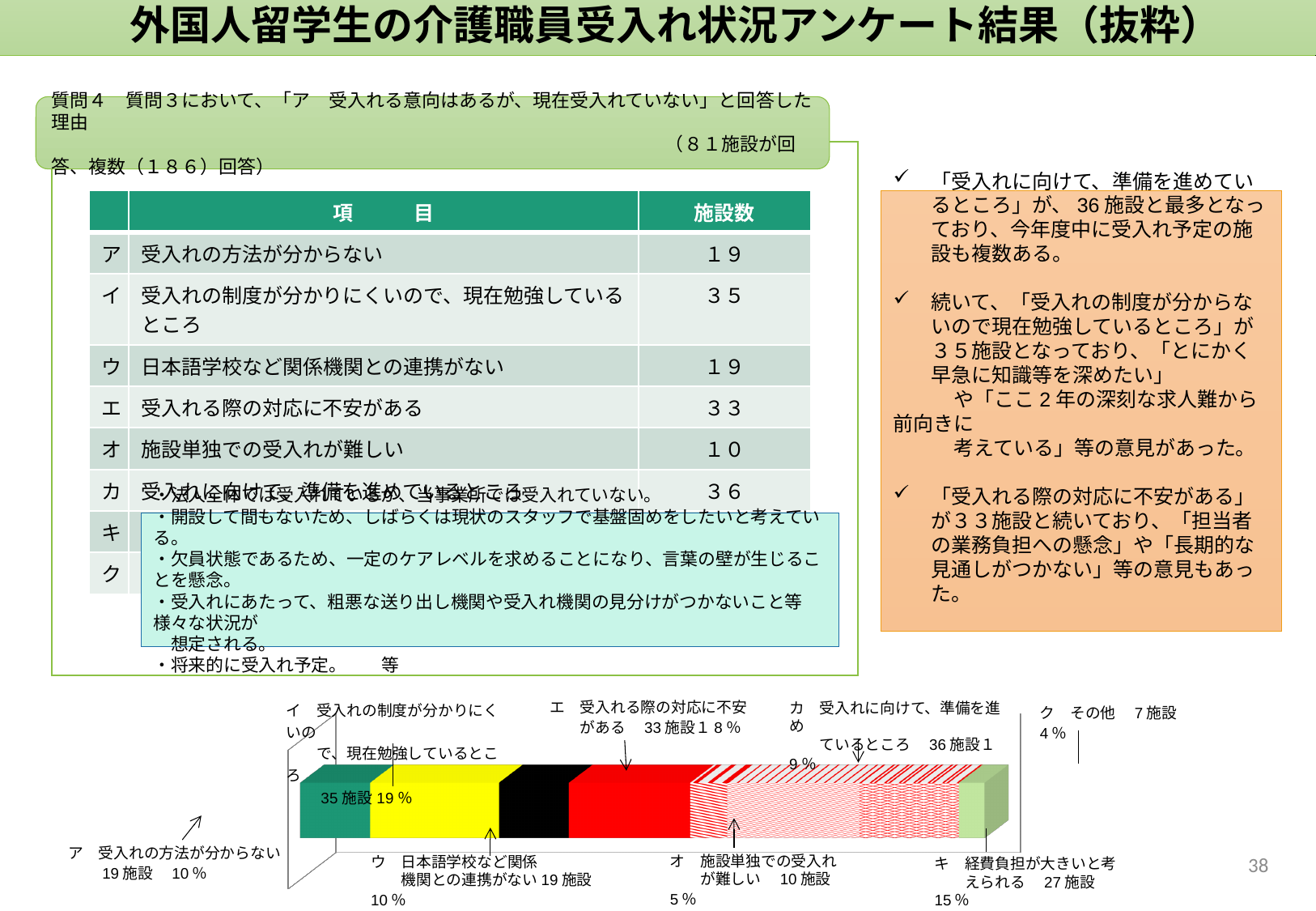

# 外国人留学生の介護職員受入れ状況アンケート結果（抜粋）
質問４　質問３において、「ア　受入れる意向はあるが、現在受入れていない」と回答した理由
　　　　　　　　　　　　　　　　　　　　　　　　　　　　　　　　　（８１施設が回答、複数（１８６）回答）

|  | 項　　　目 | 施設数 |
| --- | --- | --- |
| ア | 受入れの方法が分からない | １９ |
| イ | 受入れの制度が分かりにくいので、現在勉強しているところ | ３５ |
| ウ | 日本語学校など関係機関との連携がない | １９ |
| エ | 受入れる際の対応に不安がある | ３３ |
| オ | 施設単独での受入れが難しい | １０ |
| カ | 受入れに向けて、準備を進めているところ | ３６ |
| キ | 経費負担が大きいと考えられる | ２７ |
| ク | その他 | ７ |
「受入れに向けて、準備を進めているところ」が、36施設と最多となっており、今年度中に受入れ予定の施設も複数ある。

続いて、「受入れの制度が分からないので現在勉強しているところ」が３５施設となっており、「とにかく早急に知識等を深めたい」
　　　や「ここ2年の深刻な求人難から前向きに
　　　考えている」等の意見があった。

「受入れる際の対応に不安がある」が３３施設と続いており、「担当者の業務負担への懸念」や「長期的な見通しがつかない」等の意見もあった。

・法人全体では受入れているが、当事業所では受入れていない。
・開設して間もないため、しばらくは現状のスタッフで基盤固めをしたいと考えている。
・欠員状態であるため、一定のケアレベルを求めることになり、言葉の壁が生じることを懸念。
・受入れにあたって、粗悪な送り出し機関や受入れ機関の見分けがつかないこと等様々な状況が
　想定される。
・将来的に受入れ予定。　　等
エ　受入れる際の対応に不安
　　がある　33施設１8％

[unsupported chart]

カ　受入れに向けて、準備を進め
　　ているところ　36施設１9％
ク　その他　7施設4％
ア　受入れの方法が分からない
　　19施設　10％
38
オ　施設単独での受入れ
　　が難しい　10施設 5％
ウ　日本語学校など関係
　　機関との連携がない19施設 10％
キ　経費負担が大きいと考
　　えられる　27施設 15％